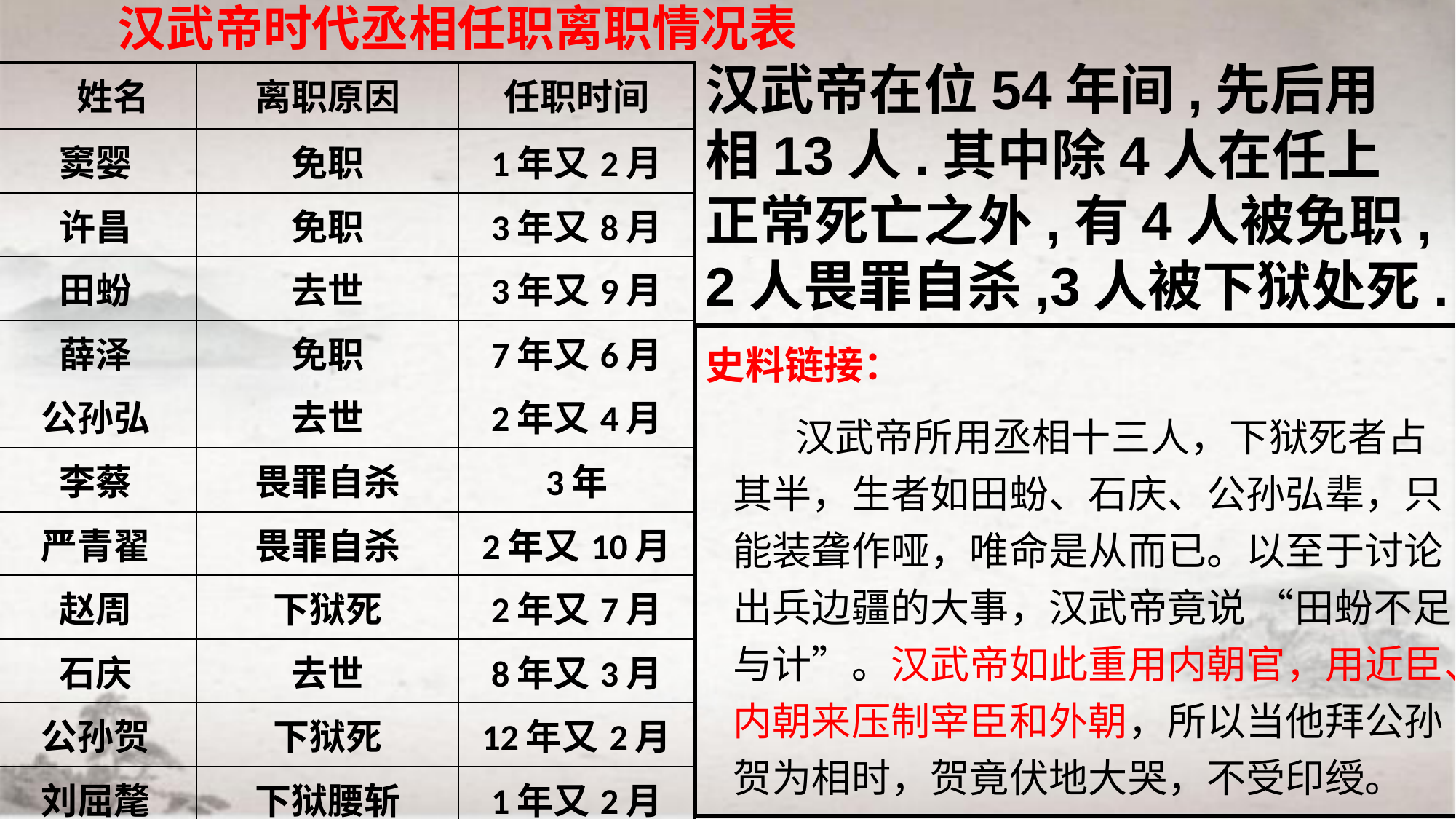

汉武帝时代丞相任职离职情况表
汉武帝在位54年间,先后用相13人.其中除4人在任上正常死亡之外,有4人被免职,2人畏罪自杀,3人被下狱处死.
| 姓名 | 离职原因 | 任职时间 |
| --- | --- | --- |
| 窦婴 | 免职 | 1年又2月 |
| 许昌 | 免职 | 3年又8月 |
| 田蚡 | 去世 | 3年又9月 |
| 薛泽 | 免职 | 7年又6月 |
| 公孙弘 | 去世 | 2年又4月 |
| 李蔡 | 畏罪自杀 | 3年 |
| 严青翟 | 畏罪自杀 | 2年又10月 |
| 赵周 | 下狱死 | 2年又7月 |
| 石庆 | 去世 | 8年又3月 |
| 公孙贺 | 下狱死 | 12年又2月 |
| 刘屈氂 | 下狱腰斩 | 1年又2月 |
| 田千秋 | (汉昭帝时去世) | 2年 |
史料链接：
         汉武帝所用丞相十三人，下狱死者占其半，生者如田蚡、石庆、公孙弘辈，只能装聋作哑，唯命是从而已。以至于讨论出兵边疆的大事，汉武帝竟说 “田蚡不足与计”。汉武帝如此重用内朝官，用近臣、内朝来压制宰臣和外朝，所以当他拜公孙贺为相时，贺竟伏地大哭，不受印绶。